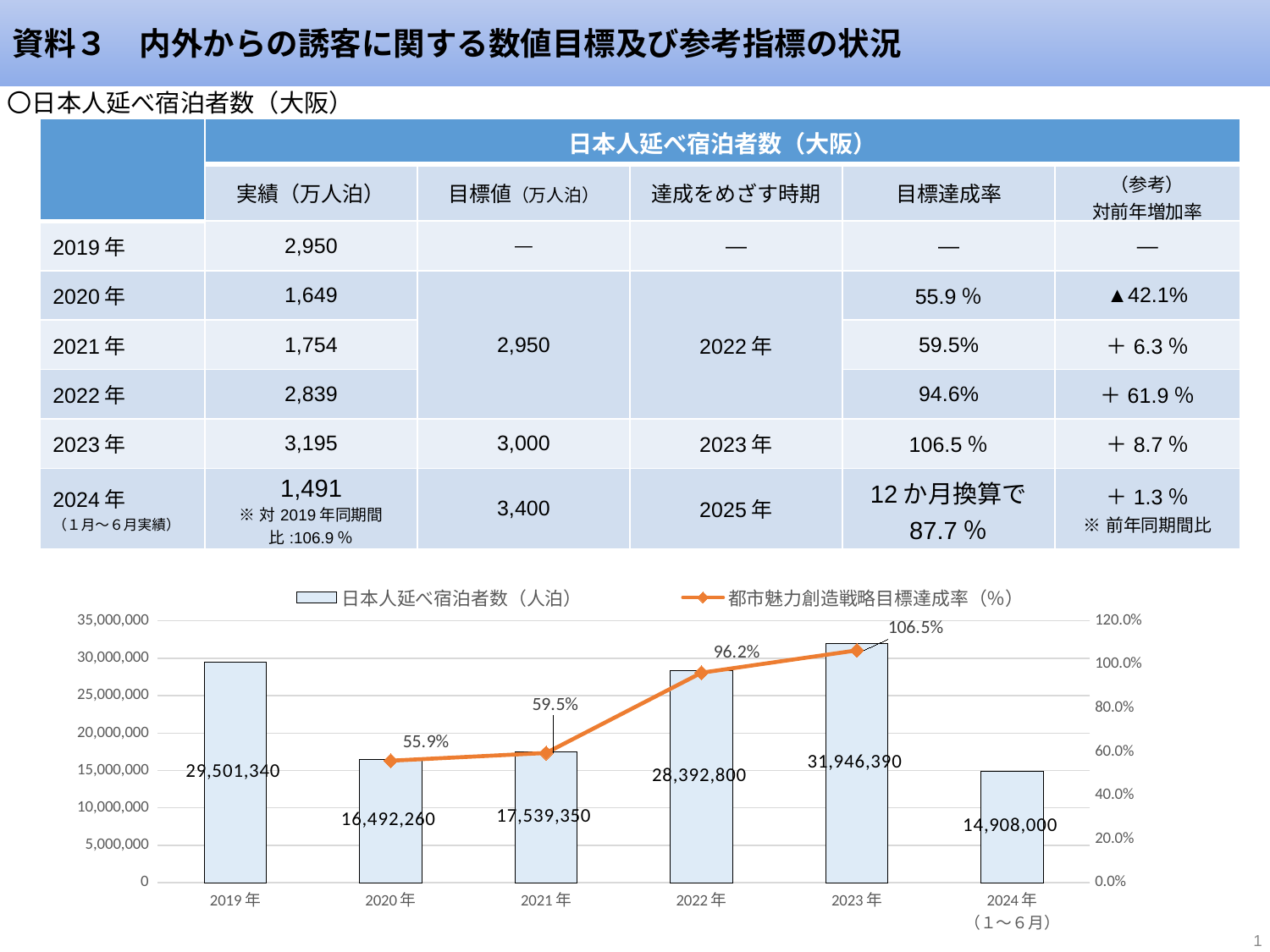

資料３　内外からの誘客に関する数値目標及び参考指標の状況
〇日本人延べ宿泊者数（大阪）
|  | 日本人延べ宿泊者数（大阪） |  |  |  |  |
| --- | --- | --- | --- | --- | --- |
|  | 実績（万人泊） | 目標値（万人泊） | 達成をめざす時期 | 目標達成率 | （参考） 対前年増加率 |
| 2019年 | 2,950 | ― | ― | ― | ― |
| 2020年 | 1,649 | 2,950 | 2022年 | 55.9％ | ▲42.1% |
| 2021年 | 1,754 |  |  | 59.5% | ＋6.3％ |
| 2022年 | 2,839 |  |  | 94.6% | ＋61.9％ |
| 2023年 | 3,195 | 3,000 | 2023年 | 106.5％ | ＋8.7％ |
| 2024年 （１月～６月実績） | 1,491 ※対2019年同期間比:106.9％ | 3,400 | 2025年 | 12か月換算で 87.7％ | ＋1.3％ ※前年同期間比 |
出典：観光庁「宿泊旅行統計調査」より作成

### Chart

| Category | 日本人延べ宿泊者数（人泊） | 都市魅力創造戦略目標達成率（％） |
|---|---|---|
| 2019年 | 29501340.0 | None |
| 2020年 | 16492260.0 | 0.559059661016949 |
| 2021年 | 17539350.0 | 0.5945762711864406 |
| 2022年 | 28392800.0 | 0.9623728813559322 |
| 2023年 | 31946390.0 | 1.065 |
| 2024年
（１～６月） | 14908000.0 | None |
1